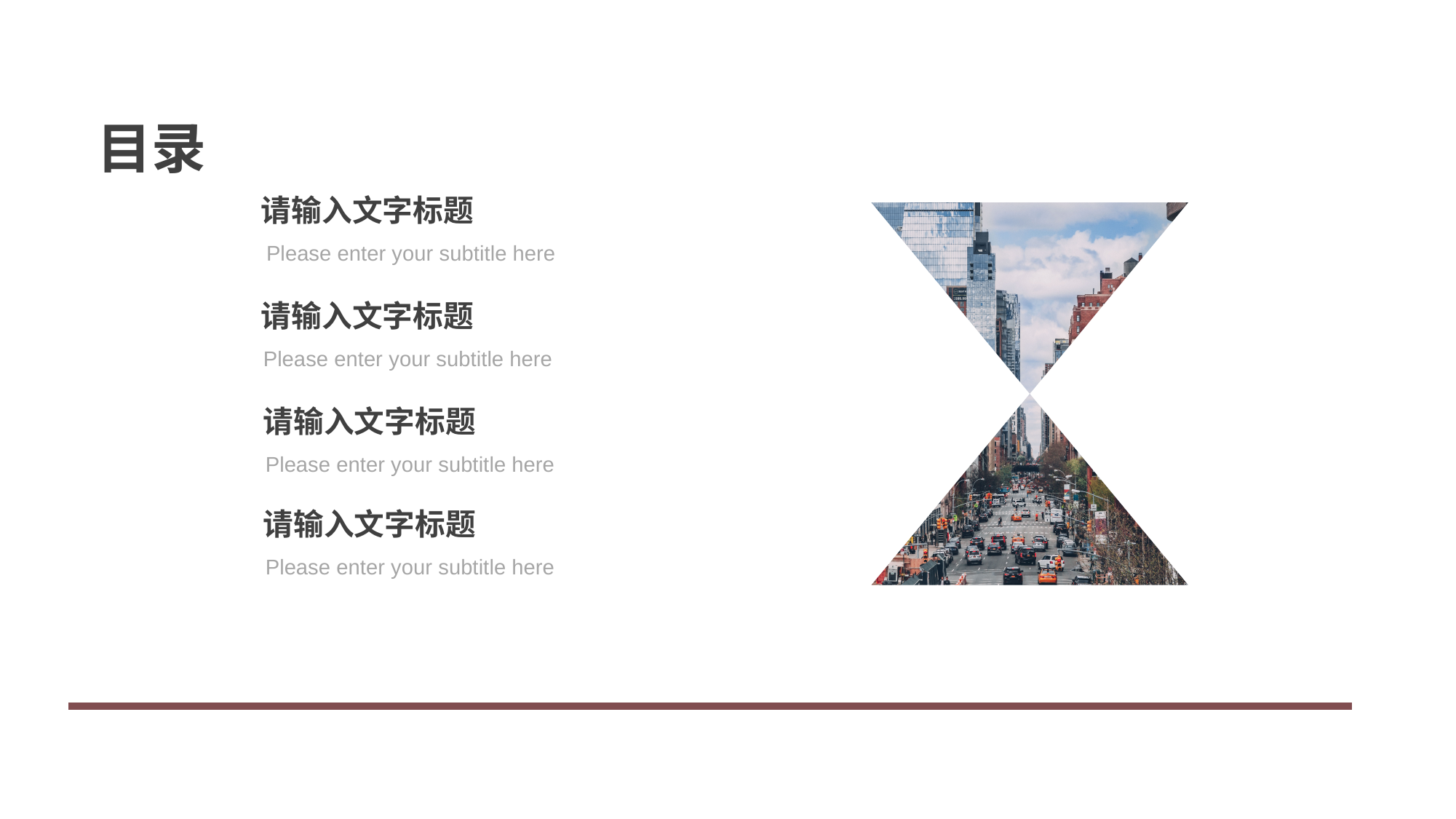

目录
请输入文字标题

Please enter your subtitle here
请输入文字标题
Please enter your subtitle here
请输入文字标题
Please enter your subtitle here
请输入文字标题
Please enter your subtitle here